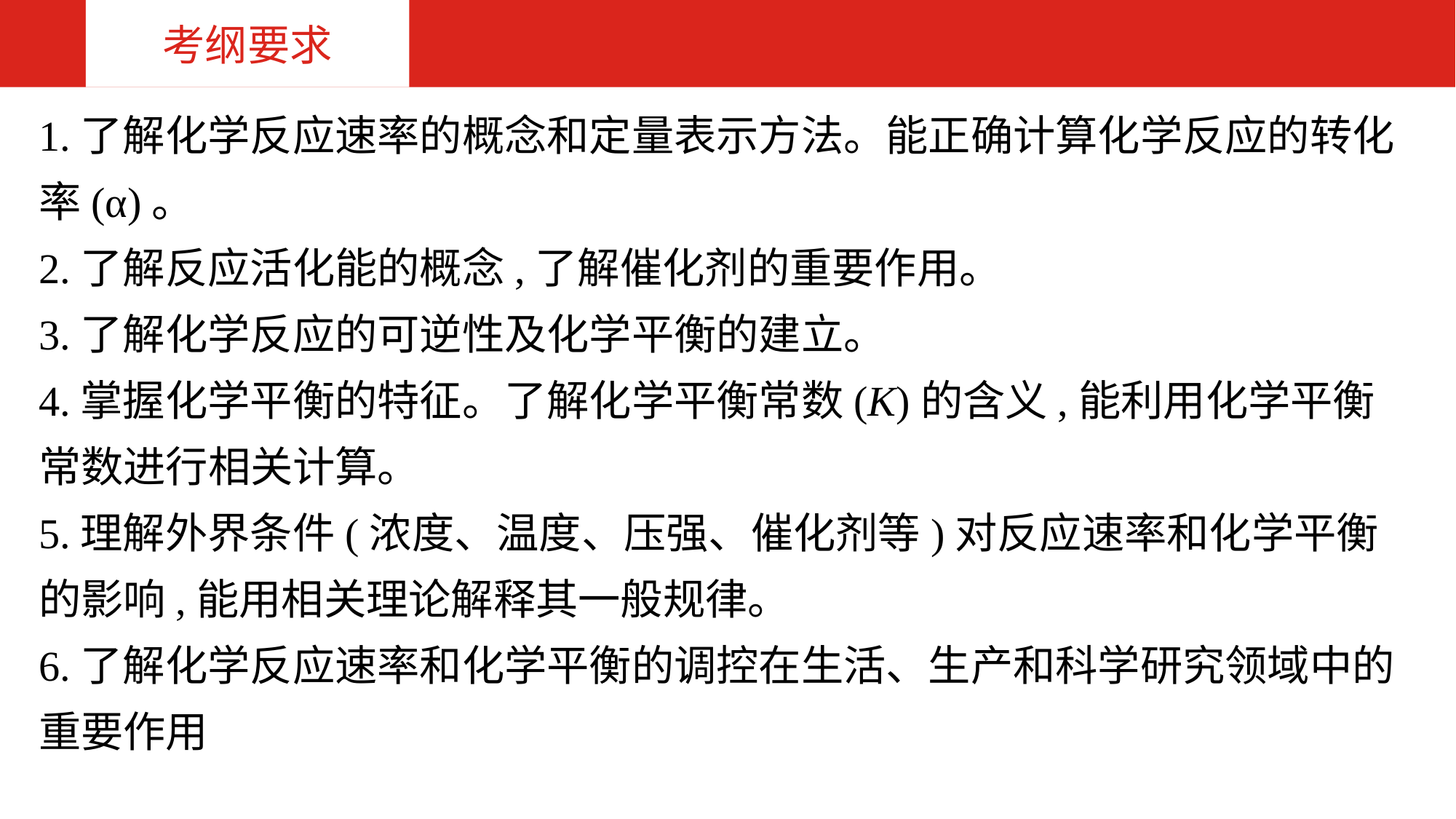

考纲要求
1.了解化学反应速率的概念和定量表示方法。能正确计算化学反应的转化率(α)。
2.了解反应活化能的概念,了解催化剂的重要作用。
3.了解化学反应的可逆性及化学平衡的建立。
4.掌握化学平衡的特征。了解化学平衡常数(K)的含义,能利用化学平衡常数进行相关计算。
5.理解外界条件(浓度、温度、压强、催化剂等)对反应速率和化学平衡的影响,能用相关理论解释其一般规律。
6.了解化学反应速率和化学平衡的调控在生活、生产和科学研究领域中的重要作用